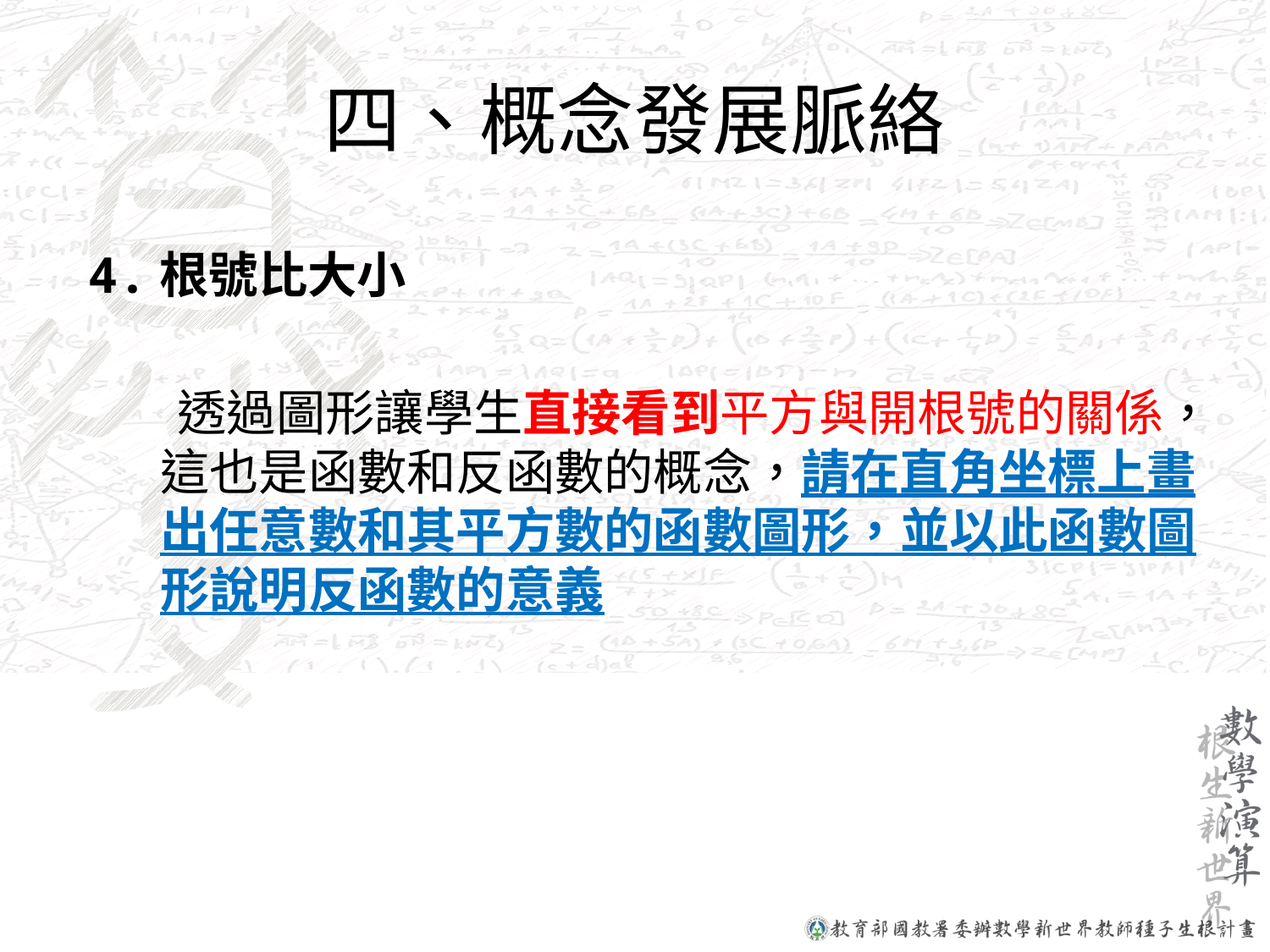

# 四、概念發展脈絡

4.根號比大小

       透過圖形讓學生直接看到平方與開根號的關係，這也是函數和反函數的概念，請在直角坐標上畫出任意數和其平方數的函數圖形，並以此函數圖形說明反函數的意義